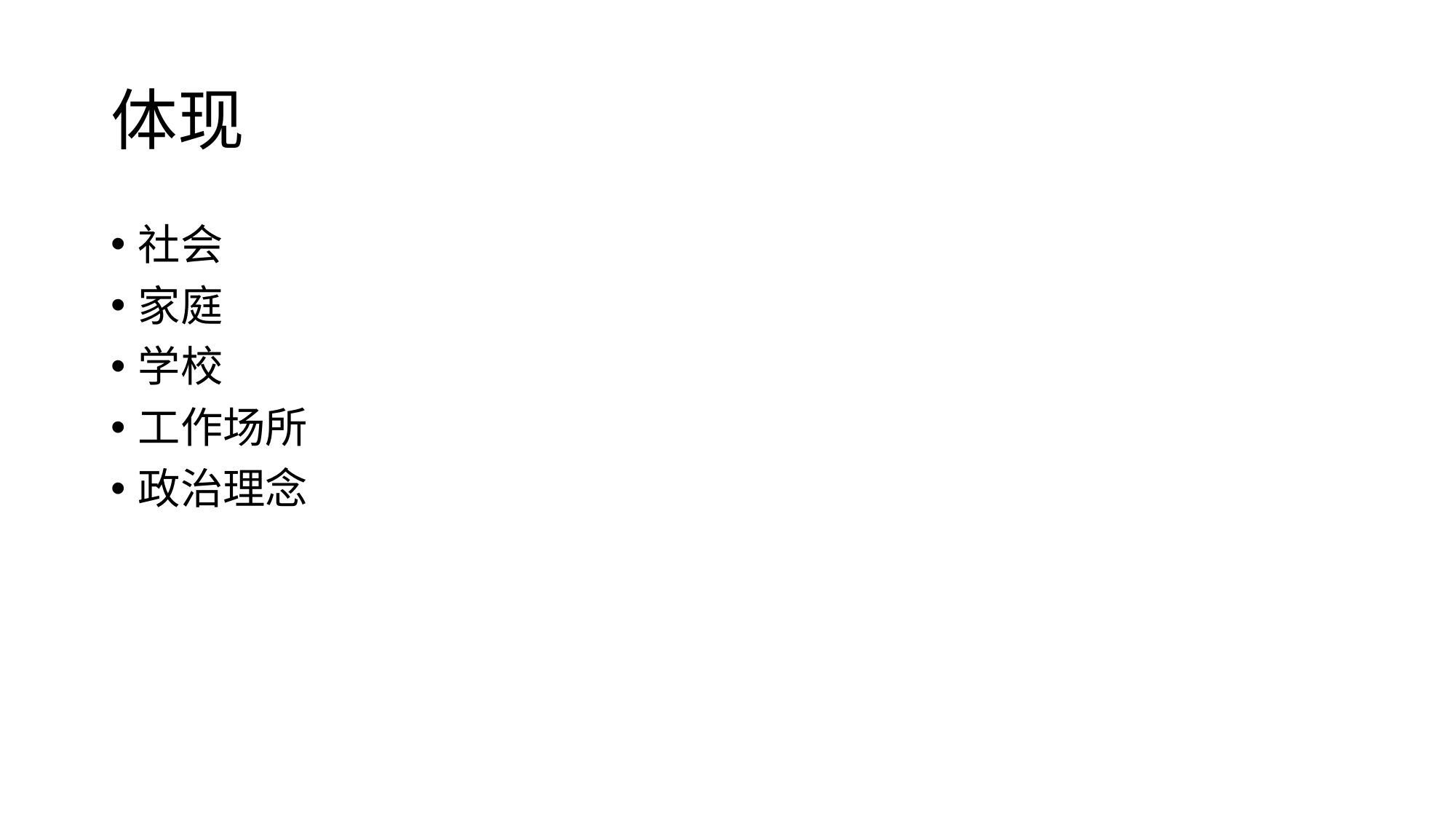

# 体现
社会
家庭
学校
工作场所
政治理念